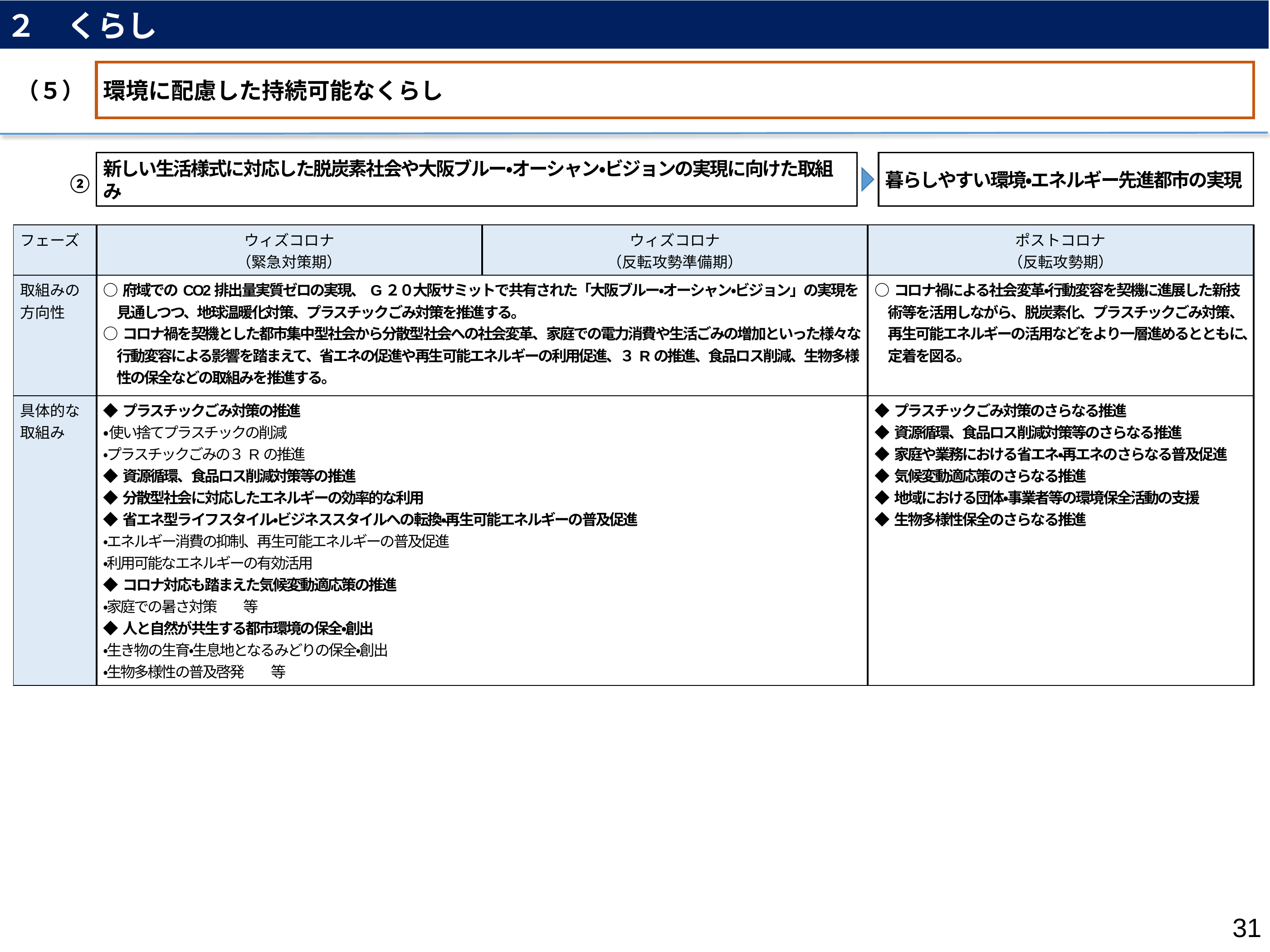

２　くらし
（５）
環境に配慮した持続可能なくらし
新しい生活様式に対応した脱炭素社会や大阪ブルー・オーシャン・ビジョンの実現に向けた取組み
暮らしやすい環境・エネルギー先進都市の実現
②

| フェーズ | ウィズコロナ （緊急対策期） | ウィズコロナ （反転攻勢準備期） | ポストコロナ （反転攻勢期） |
| --- | --- | --- | --- |
| 取組みの 方向性 | ○府域でのCO2排出量実質ゼロの実現、G２０大阪サミットで共有された「大阪ブルー・オーシャン・ビジョン」の実現を見通しつつ、地球温暖化対策、プラスチックごみ対策を推進する。 ○コロナ禍を契機とした都市集中型社会から分散型社会への社会変革、家庭での電力消費や生活ごみの増加といった様々な行動変容による影響を踏まえて、省エネの促進や再生可能エネルギーの利用促進、３Rの推進、食品ロス削減、生物多様性の保全などの取組みを推進する。 |  | ○コロナ禍による社会変革・行動変容を契機に進展した新技術等を活用しながら、脱炭素化、プラスチックごみ対策、再生可能エネルギーの活用などをより一層進めるとともに、定着を図る。 |
| 具体的な 取組み | ◆プラスチックごみ対策の推進 ・使い捨てプラスチックの削減 ・プラスチックごみの３Rの推進 ◆資源循環、食品ロス削減対策等の推進 ◆分散型社会に対応したエネルギーの効率的な利用 ◆省エネ型ライフスタイル・ビジネススタイルへの転換・再生可能エネルギーの普及促進 ・エネルギー消費の抑制、再生可能エネルギーの普及促進 ・利用可能なエネルギーの有効活用 ◆コロナ対応も踏まえた気候変動適応策の推進 ・家庭での暑さ対策　　等 ◆人と自然が共生する都市環境の保全・創出 ・生き物の生育・生息地となるみどりの保全・創出 ・生物多様性の普及啓発　　等 |  | ◆プラスチックごみ対策のさらなる推進 ◆資源循環、食品ロス削減対策等のさらなる推進 ◆家庭や業務における省エネ・再エネのさらなる普及促進 ◆気候変動適応策のさらなる推進 ◆地域における団体・事業者等の環境保全活動の支援 ◆生物多様性保全のさらなる推進 |
31